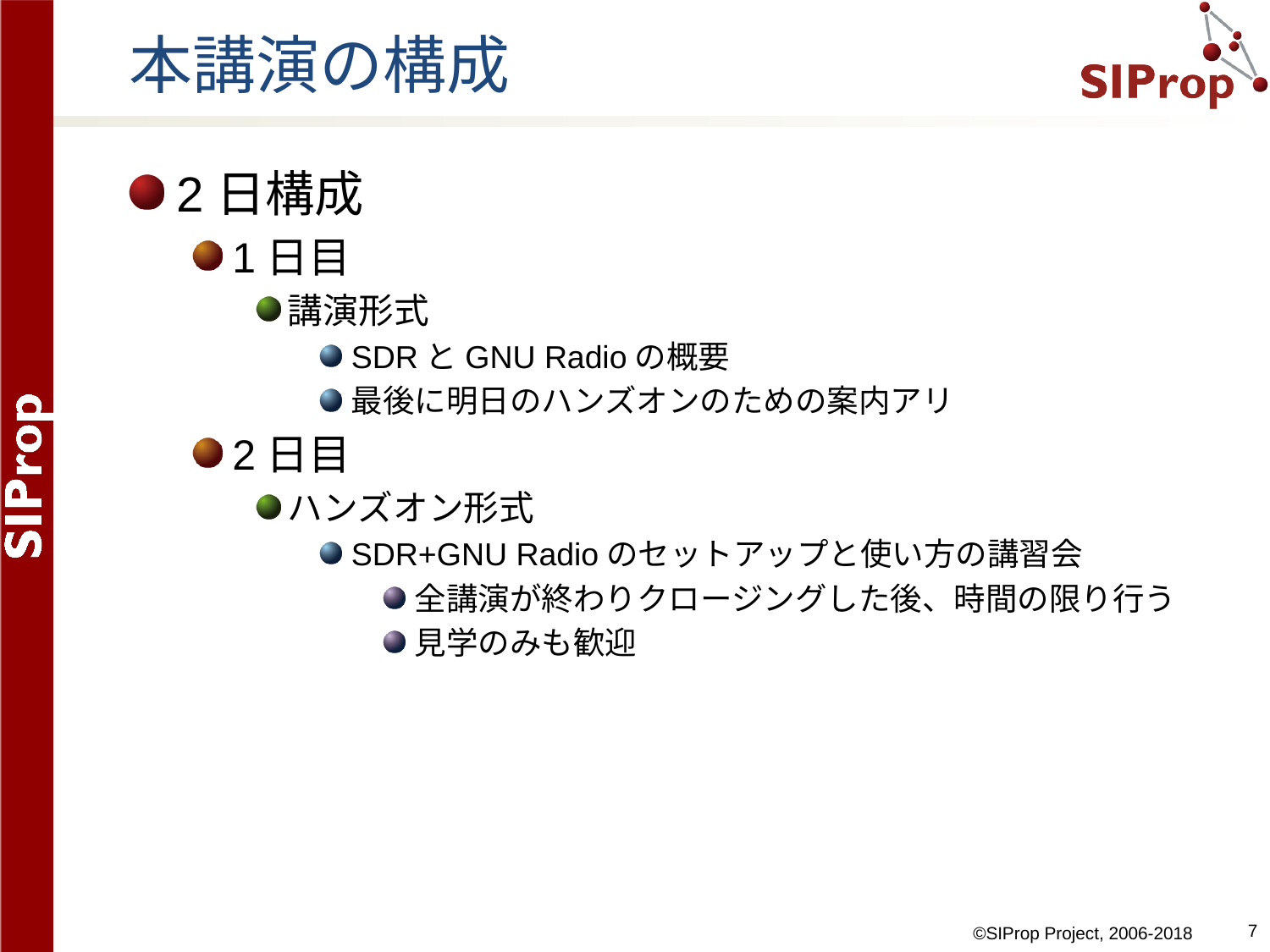

# 本講演の構成
2日構成
1日目
講演形式
SDRとGNU Radioの概要
最後に明日のハンズオンのための案内アリ
2日目
ハンズオン形式
SDR+GNU Radioのセットアップと使い方の講習会
全講演が終わりクロージングした後、時間の限り行う
見学のみも歓迎